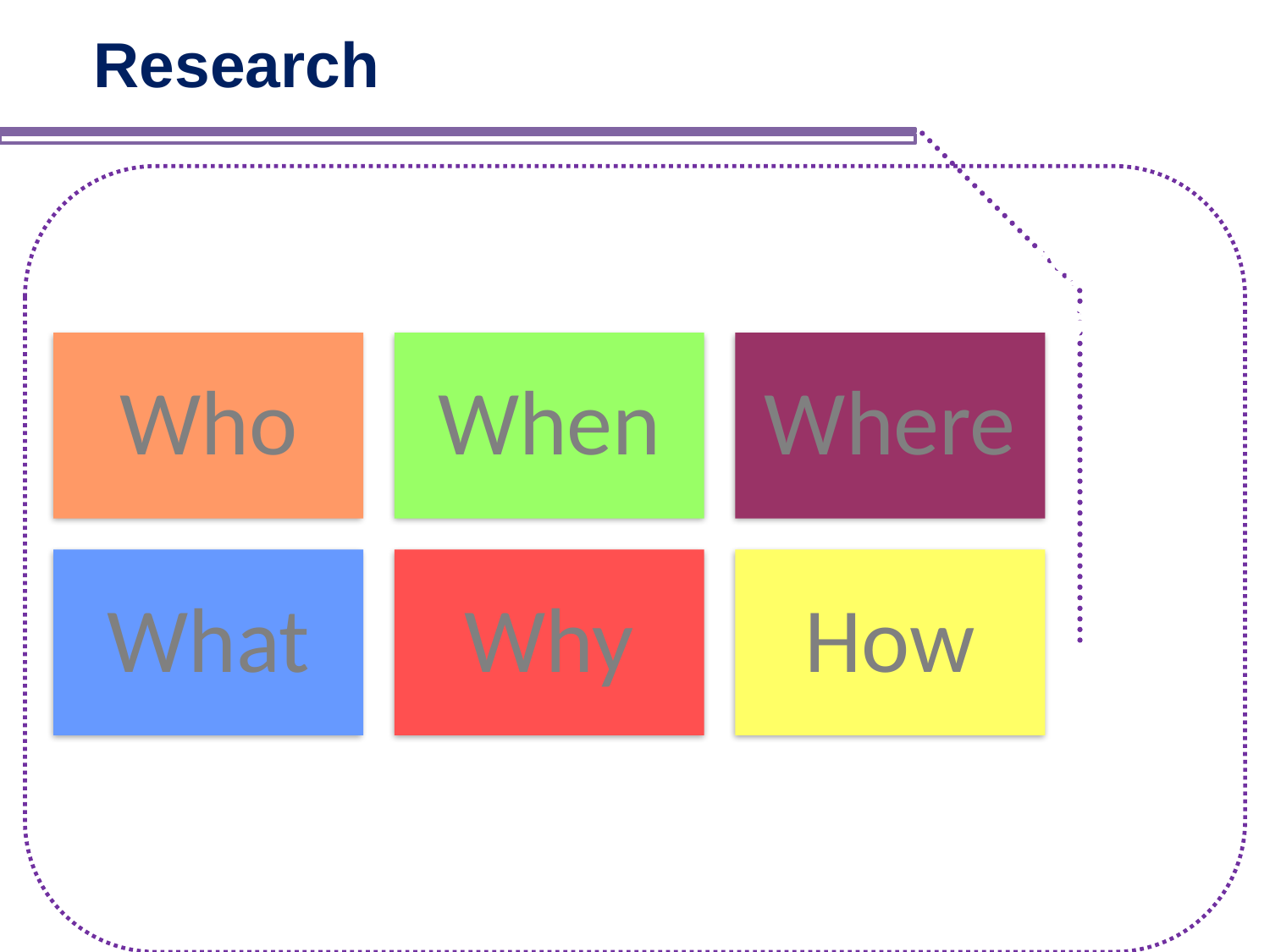

Research

漫漫國際路
1991至今
做到美國第一
1981~1990
Who
When
Where
What
Why
How